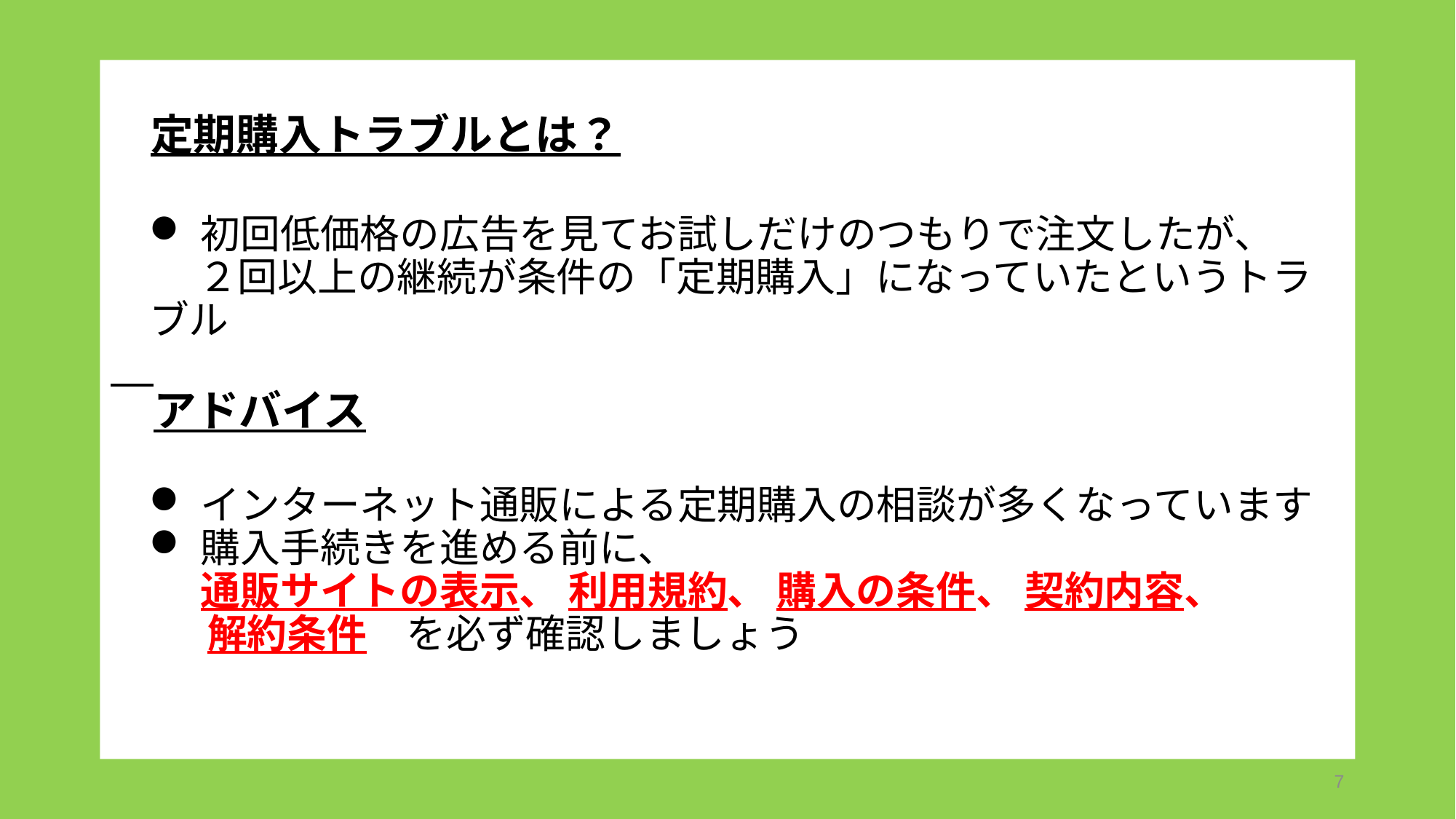

定期購入トラブルとは？

初回低価格の広告を見てお試しだけのつもりで注文したが、
　 ２回以上の継続が条件の「定期購入」になっていたというトラブル

　アドバイス

インターネット通販による定期購入の相談が多くなっています
購入手続きを進める前に、
通販サイトの表示、 利用規約、 購入の条件、 契約内容、
　  解約条件　を必ず確認しましょう

7